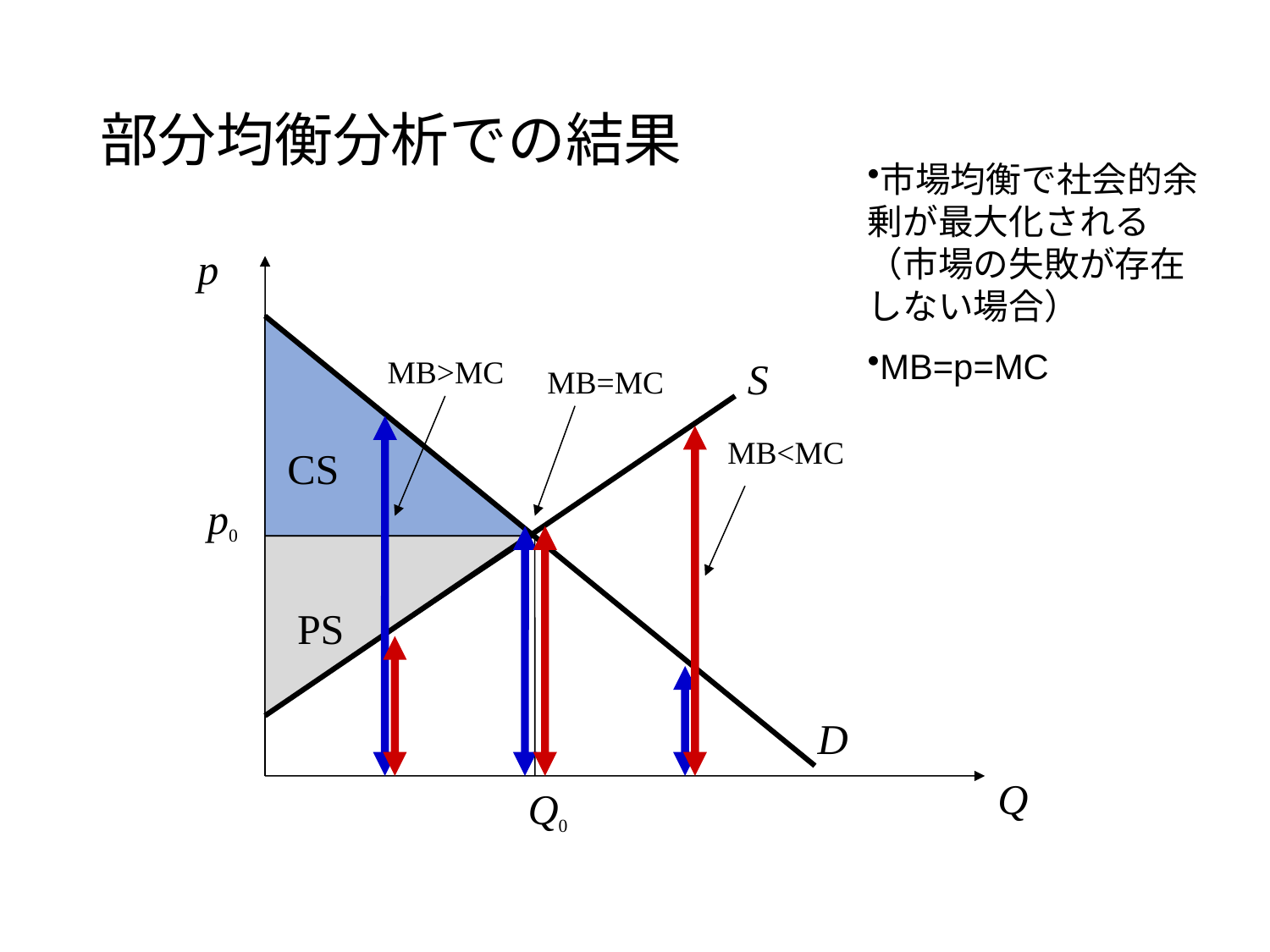

# 部分均衡分析での結果
市場均衡で社会的余剰が最大化される（市場の失敗が存在しない場合）
MB=p=MC
p

MB>MC
S
MB=MC

MB<MC
CS
p0

PS

D
Q

Q0